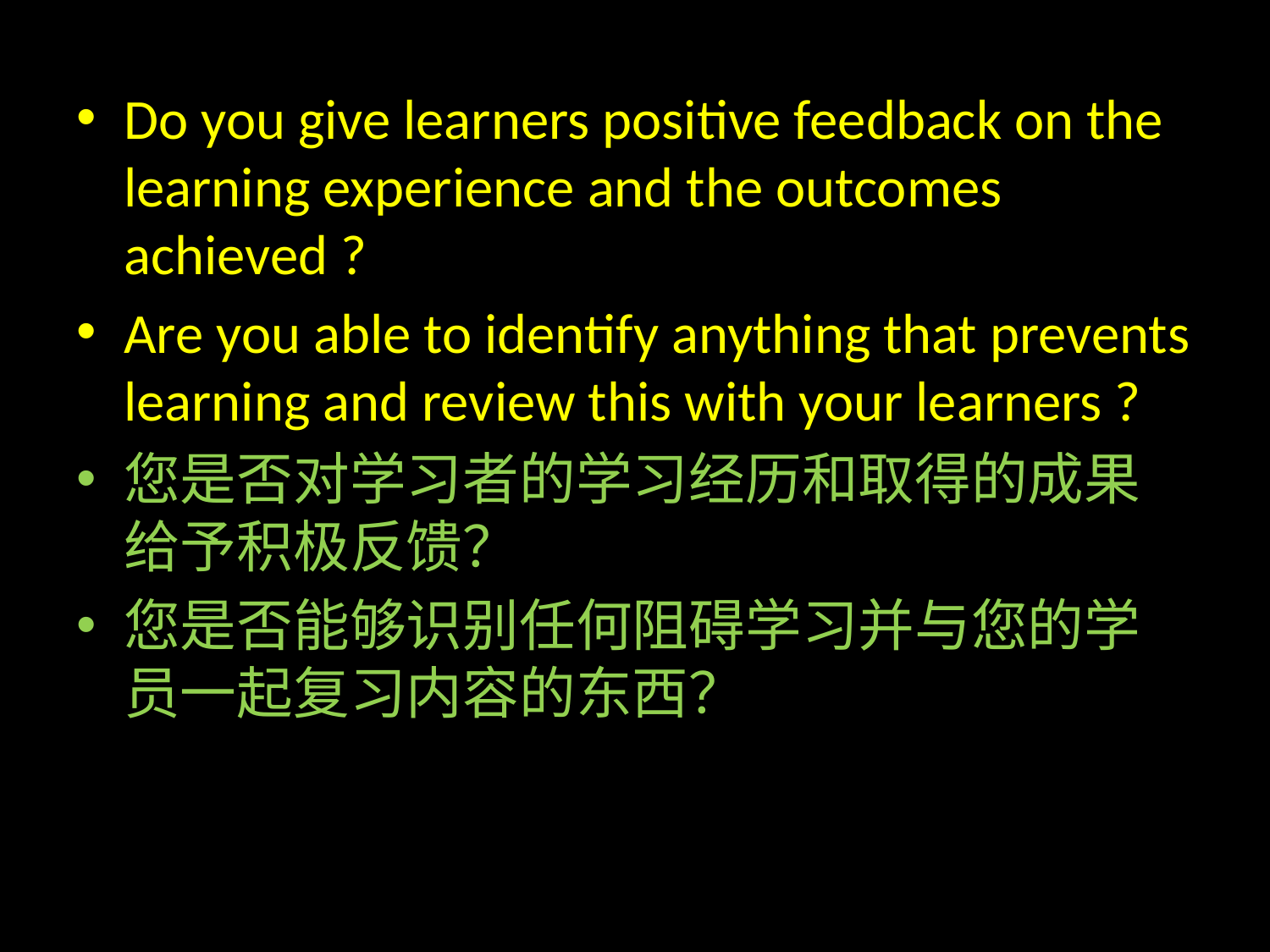

#
Do you give learners positive feedback on the learning experience and the outcomes achieved ?
Are you able to identify anything that prevents learning and review this with your learners ?
您是否对学习者的学习经历和取得的成果给予积极反馈？
您是否能够识别任何阻碍学习并与您的学员一起复习内容的东西？